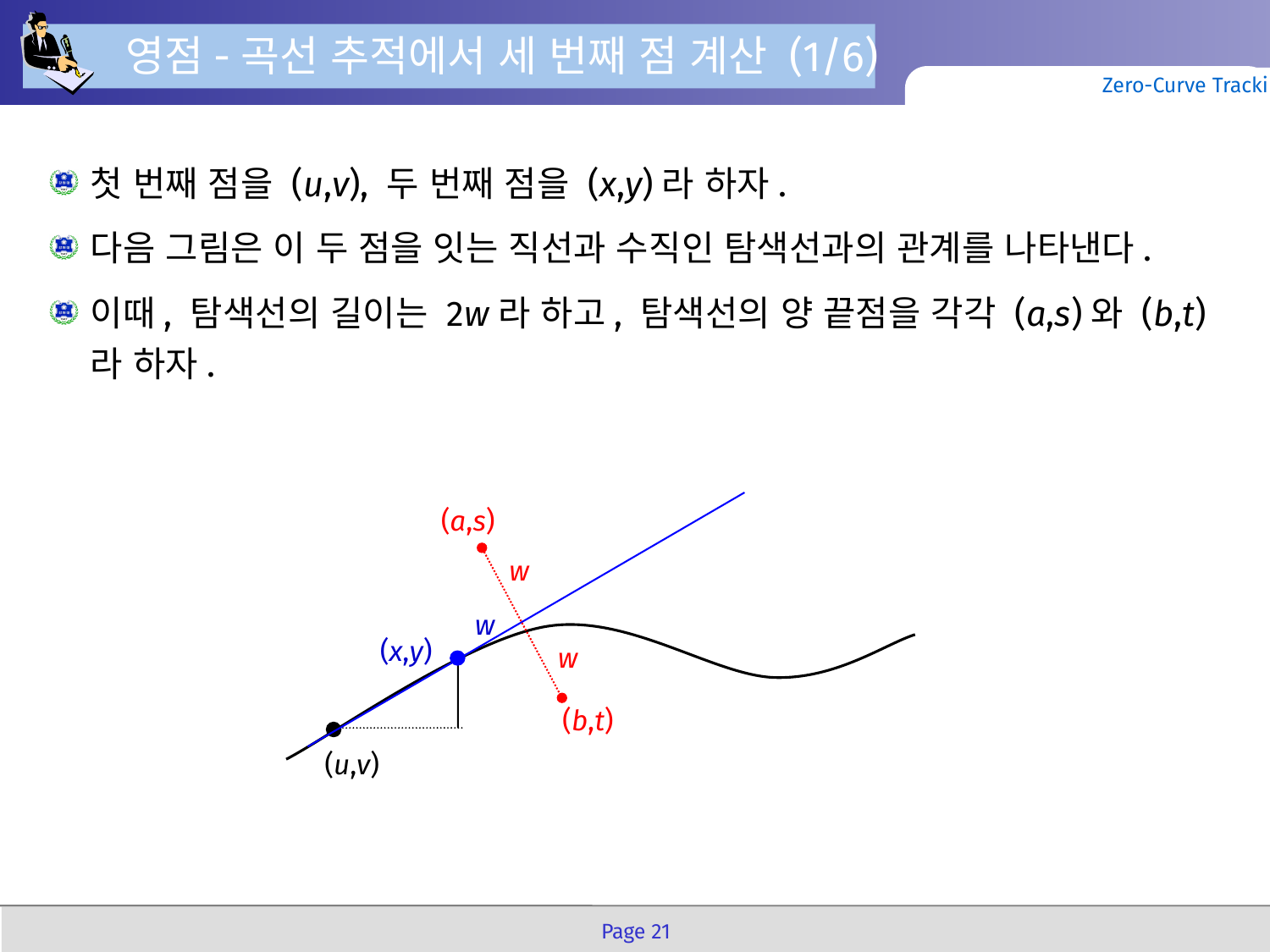

영점-곡선 추적에서 세 번째 점 계산 (1/6)
Zero-Curve Tracking
첫 번째 점을 (u,v), 두 번째 점을 (x,y)라 하자.
다음 그림은 이 두 점을 잇는 직선과 수직인 탐색선과의 관계를 나타낸다.
이때, 탐색선의 길이는 2w라 하고, 탐색선의 양 끝점을 각각 (a,s)와 (b,t)라 하자.

(a,s)

w
w

(x,y)
w

(b,t)

(u,v)
Page 21